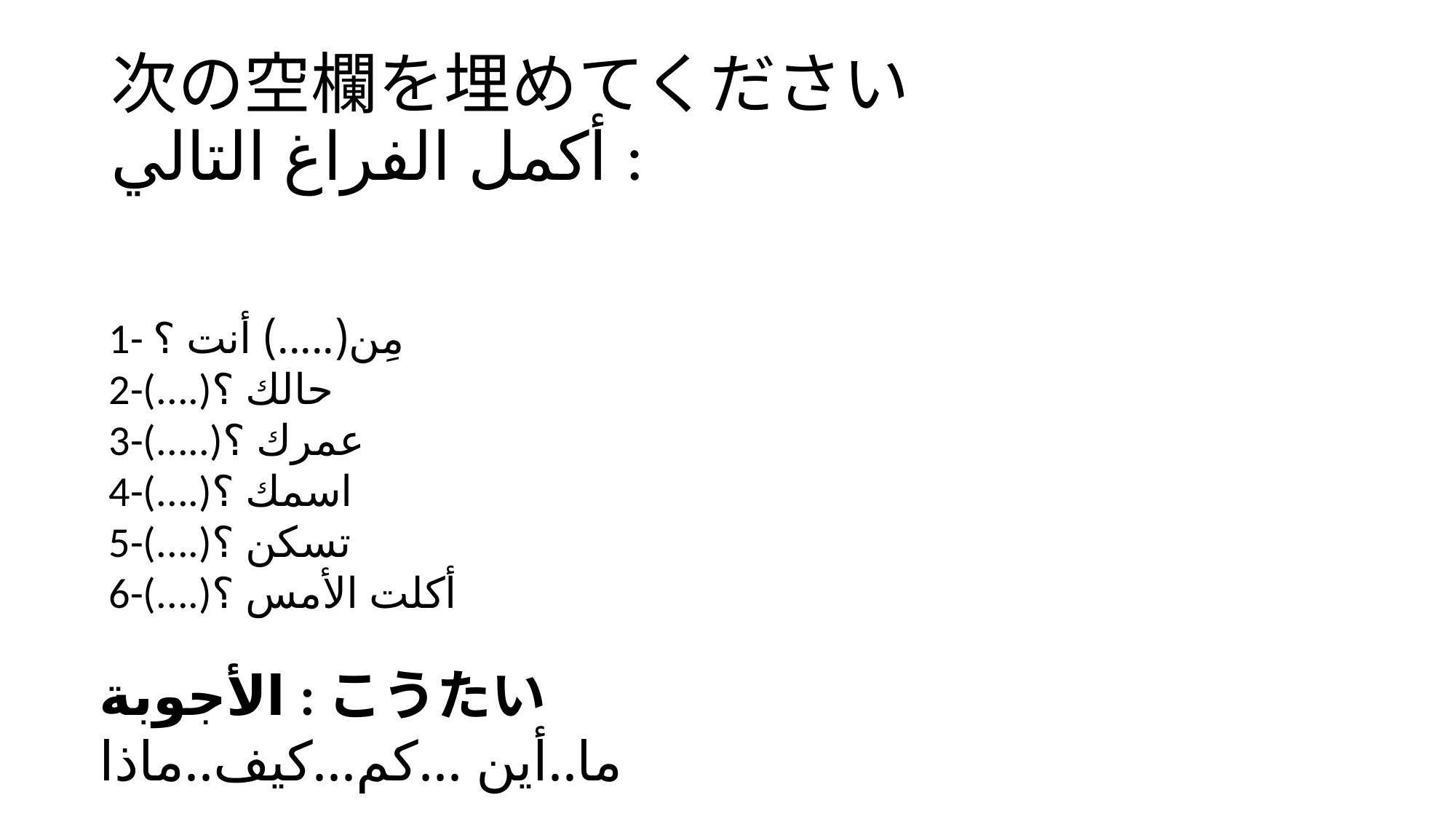

# 次の空欄を埋めてください أكمل الفراغ التالي :
1- مِن(.....) أنت ؟
2-(....)حالك ؟
3-(.....)عمرك ؟
4-(....)اسمك ؟
5-(....)تسكن ؟
6-(....)أكلت الأمس ؟

الأجوبة :こうたい
ما..أين ...كم...كيف..ماذا